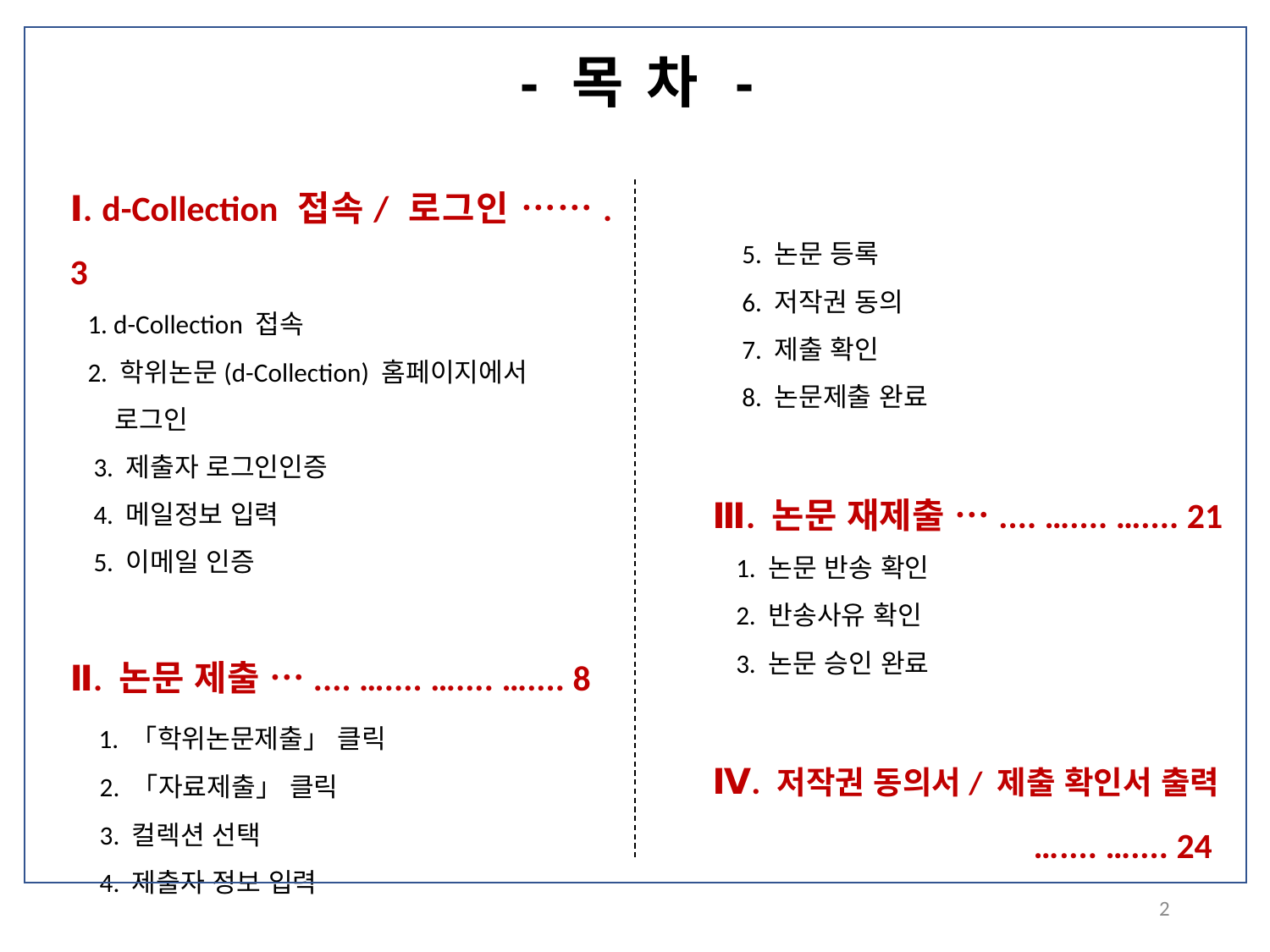

- 목 차 -

Ⅰ. d-Collection 접속/ 로그인 ……. 3
   1. d-Collection 접속
   2. 학위논문(d-Collection) 홈페이지에서
로그인
    3. 제출자 로그인인증
    4. 메일정보 입력
    5. 이메일 인증

Ⅱ. 논문 제출 ….... ….... ….... ….... 8
    1. 「학위논문제출」 클릭
     2. 「자료제출」 클릭
     3. 컬렉션 선택
     4. 제출자 정보 입력

     5. 논문 등록
     6. 저작권 동의
     7. 제출 확인
     8. 논문제출 완료

Ⅲ. 논문 재제출 ….... ….... ….... 21
    1. 논문 반송 확인
    2. 반송사유 확인
    3. 논문 승인 완료

Ⅳ. 저작권 동의서/ 제출 확인서 출력
                                        ….... ….... 24
2